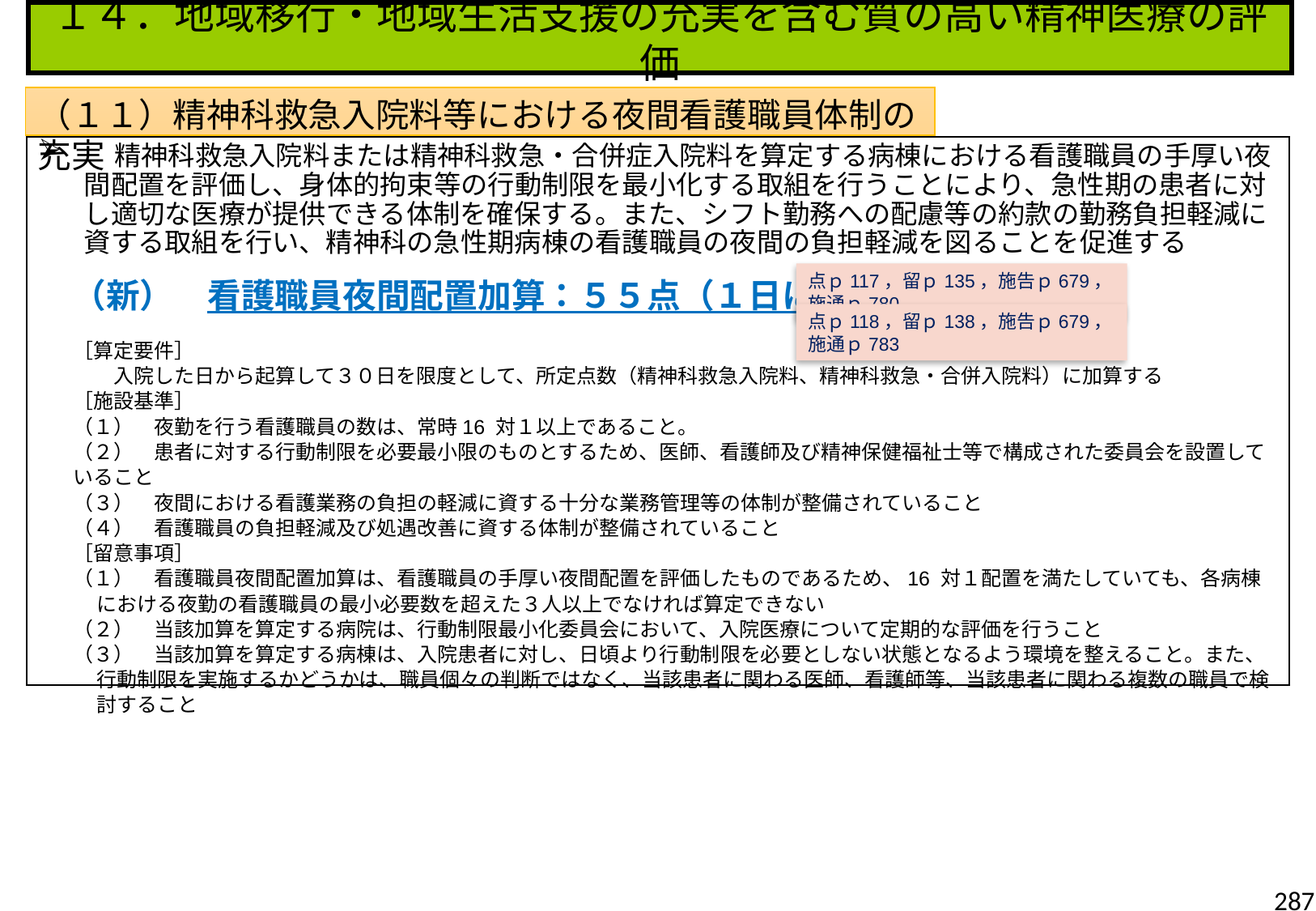

１４．地域移行・地域生活支援の充実を含む質の高い精神医療の評価
（１１）精神科救急入院料等における夜間看護職員体制の充実
　精神科救急入院料または精神科救急・合併症入院料を算定する病棟における看護職員の手厚い夜間配置を評価し、身体的拘束等の行動制限を最小化する取組を行うことにより、急性期の患者に対し適切な医療が提供できる体制を確保する。また、シフト勤務への配慮等の約款の勤務負担軽減に資する取組を行い、精神科の急性期病棟の看護職員の夜間の負担軽減を図ることを促進する

　（新）　看護職員夜間配置加算：５５点（１日につき）

点ｐ117，留ｐ135，施告ｐ679，施通ｐ780
点ｐ118，留ｐ138，施告ｐ679，施通ｐ783
［算定要件］
　　入院した日から起算して３０日を限度として、所定点数（精神科救急入院料、精神科救急・合併入院料）に加算する
［施設基準］
（１）　夜勤を行う看護職員の数は、常時16 対１以上であること。
（２）　患者に対する行動制限を必要最小限のものとするため、医師、看護師及び精神保健福祉士等で構成された委員会を設置していること
（３）　夜間における看護業務の負担の軽減に資する十分な業務管理等の体制が整備されていること
（４）　看護職員の負担軽減及び処遇改善に資する体制が整備されていること
［留意事項］
（１）　看護職員夜間配置加算は、看護職員の手厚い夜間配置を評価したものであるため、16 対１配置を満たしていても、各病棟における夜勤の看護職員の最小必要数を超えた３人以上でなければ算定できない
（２）　当該加算を算定する病院は、行動制限最小化委員会において、入院医療について定期的な評価を行うこと
（３）　当該加算を算定する病棟は、入院患者に対し、日頃より行動制限を必要としない状態となるよう環境を整えること。また、行動制限を実施するかどうかは、職員個々の判断ではなく、当該患者に関わる医師、看護師等、当該患者に関わる複数の職員で検討すること
287